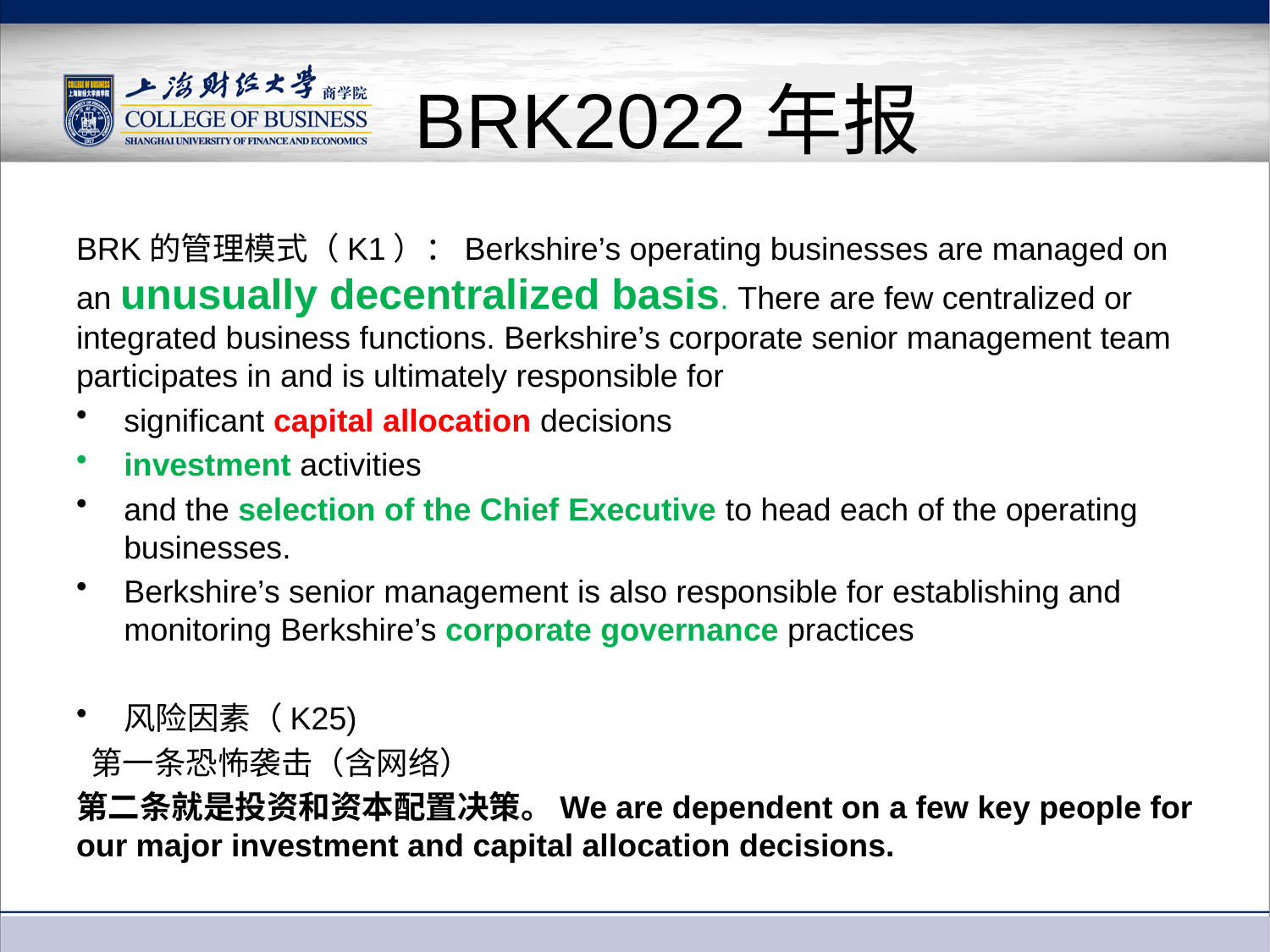

# BRK2022年报
BRK的管理模式（K1）：Berkshire’s operating businesses are managed on an unusually decentralized basis. There are few centralized or integrated business functions. Berkshire’s corporate senior management team participates in and is ultimately responsible for
significant capital allocation decisions
investment activities
and the selection of the Chief Executive to head each of the operating businesses.
Berkshire’s senior management is also responsible for establishing and monitoring Berkshire’s corporate governance practices

风险因素（K25)
 第一条恐怖袭击（含网络）
第二条就是投资和资本配置决策。We are dependent on a few key people for our major investment and capital allocation decisions.